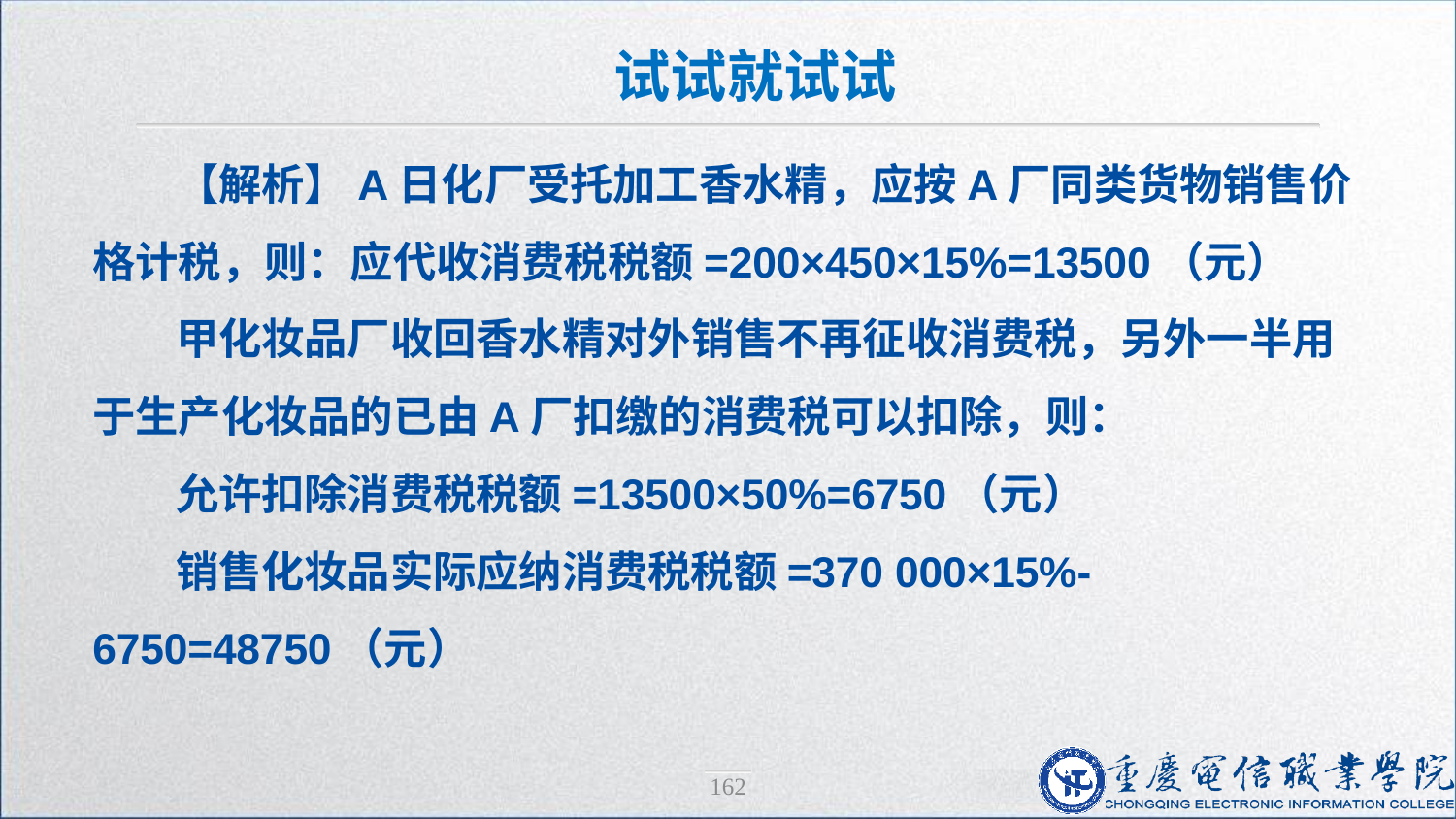

试试就试试
【解析】A日化厂受托加工香水精，应按A厂同类货物销售价格计税，则：应代收消费税税额=200×450×15%=13500（元）
甲化妆品厂收回香水精对外销售不再征收消费税，另外一半用于生产化妆品的已由A厂扣缴的消费税可以扣除，则：
允许扣除消费税税额=13500×50%=6750（元）
销售化妆品实际应纳消费税税额=370 000×15%-6750=48750（元）

162